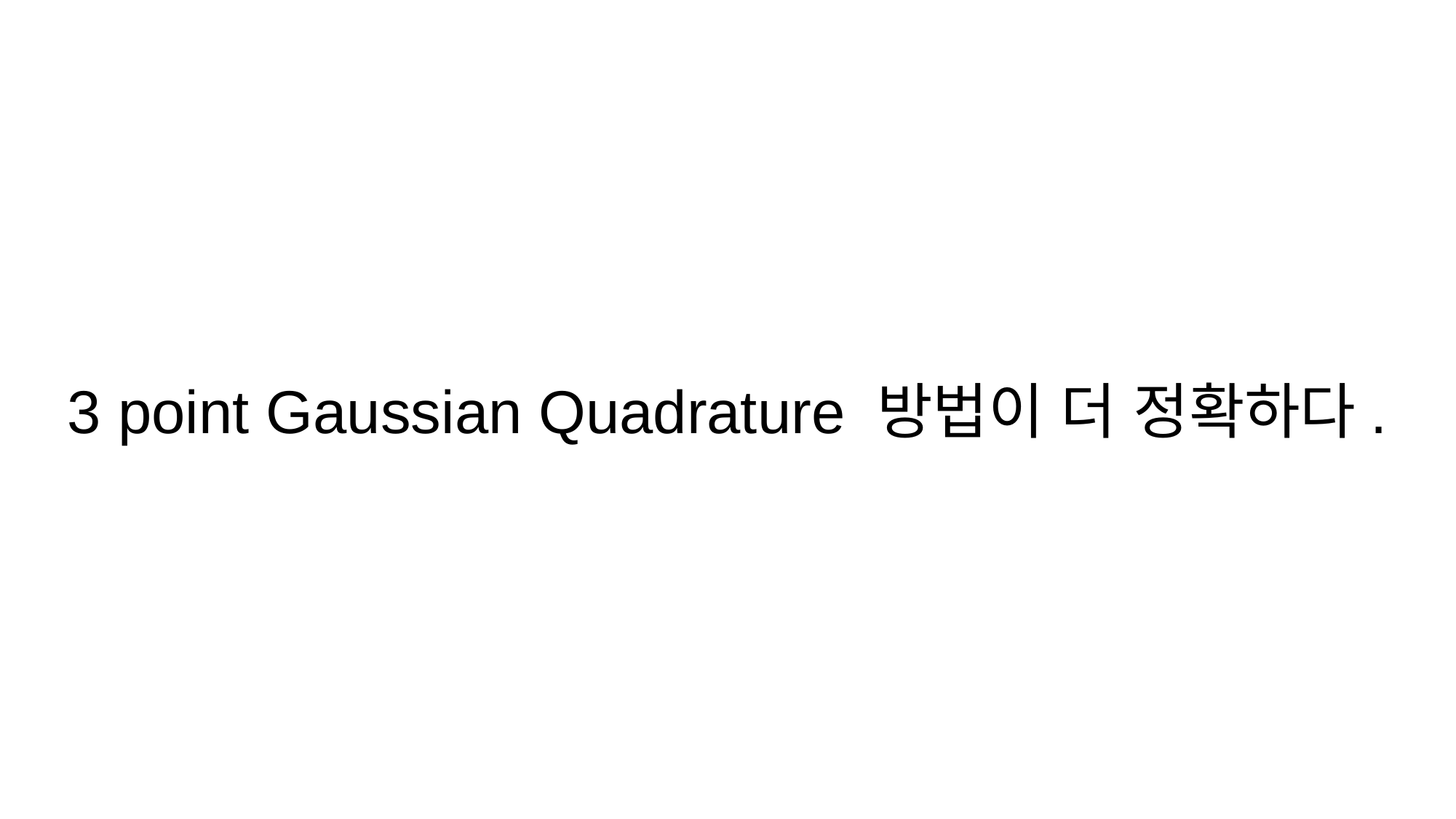

3 point Gaussian Quadrature 방법이 더 정확하다.